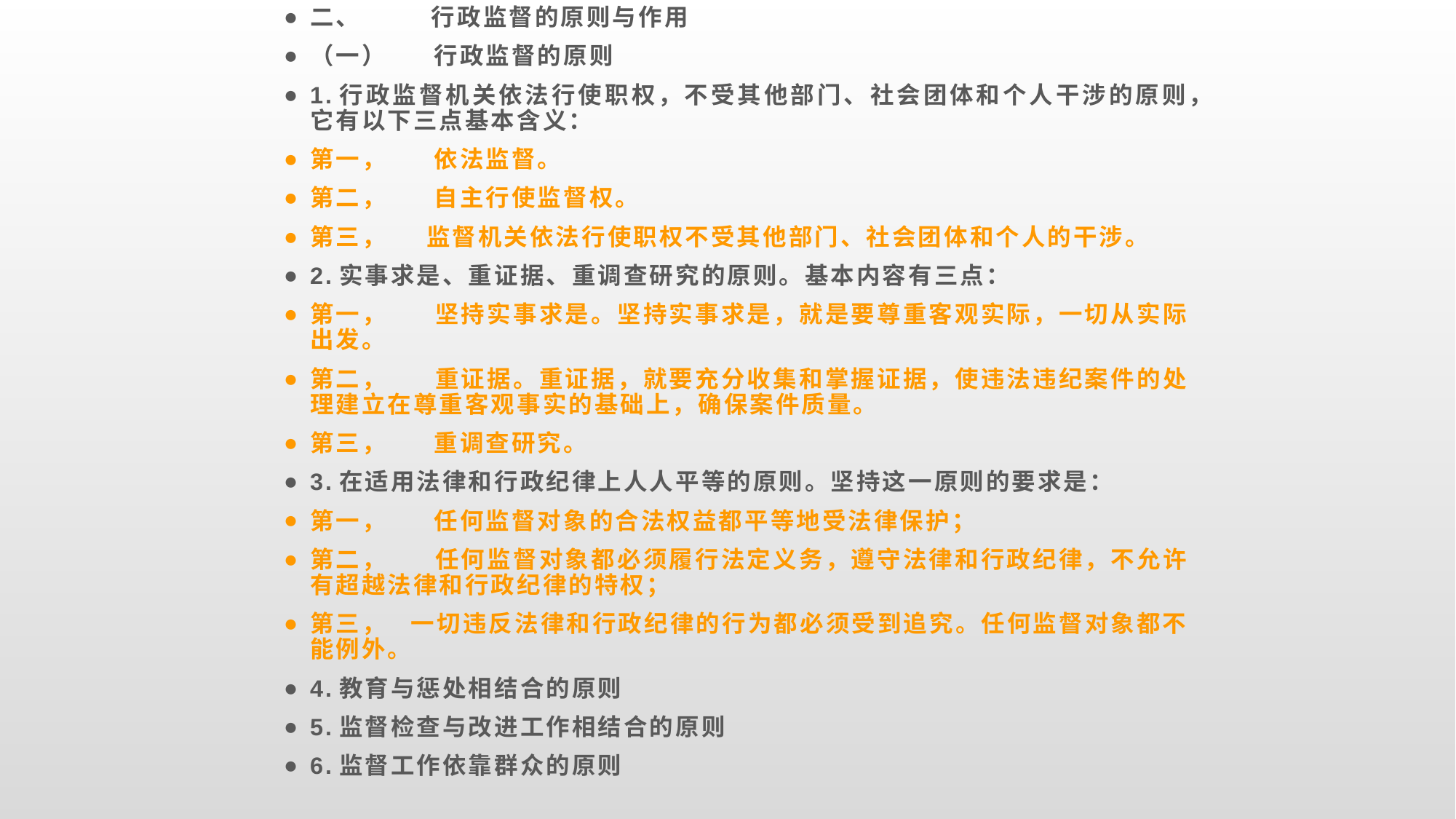

二、         行政监督的原则与作用
（一）      行政监督的原则
1.行政监督机关依法行使职权，不受其他部门、社会团体和个人干涉的原则，它有以下三点基本含义：
第一，      依法监督。
第二，      自主行使监督权。
第三，     监督机关依法行使职权不受其他部门、社会团体和个人的干涉。
2.实事求是、重证据、重调查研究的原则。基本内容有三点：
第一，      坚持实事求是。坚持实事求是，就是要尊重客观实际，一切从实际出发。
第二，      重证据。重证据，就要充分收集和掌握证据，使违法违纪案件的处理建立在尊重客观事实的基础上，确保案件质量。
第三，      重调查研究。
3.在适用法律和行政纪律上人人平等的原则。坚持这一原则的要求是：
第一，      任何监督对象的合法权益都平等地受法律保护；
第二，      任何监督对象都必须履行法定义务，遵守法律和行政纪律，不允许有超越法律和行政纪律的特权；
第三，   一切违反法律和行政纪律的行为都必须受到追究。任何监督对象都不能例外。
4.教育与惩处相结合的原则
5.监督检查与改进工作相结合的原则
6.监督工作依靠群众的原则